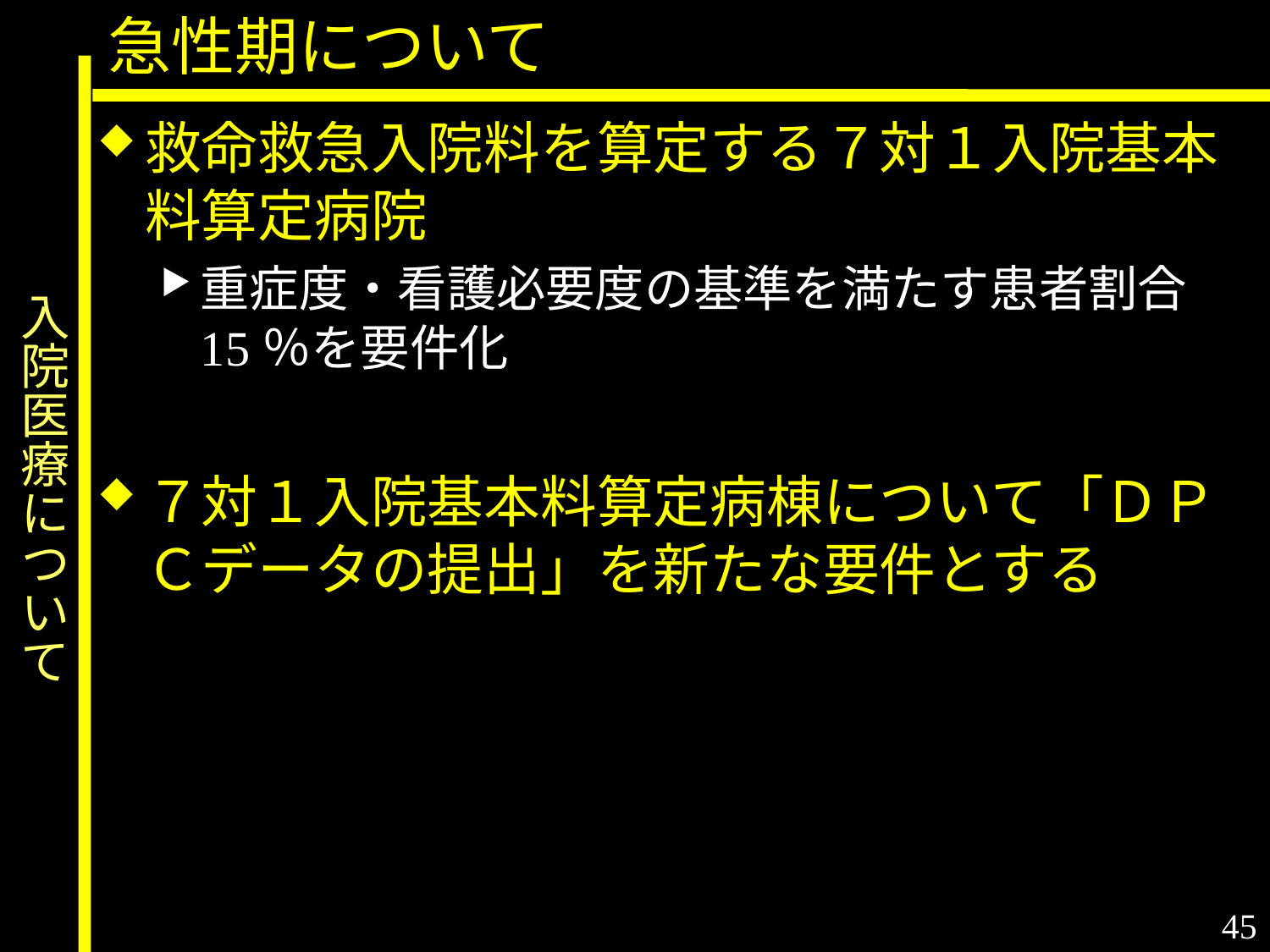

急性期について

救命救急入院料を算定する７対１入院基本料算定病院
重症度・看護必要度の基準を満たす患者割合15％を要件化

７対１入院基本料算定病棟について「ＤＰＣデータの提出」を新たな要件とする
# 入院医療について
45